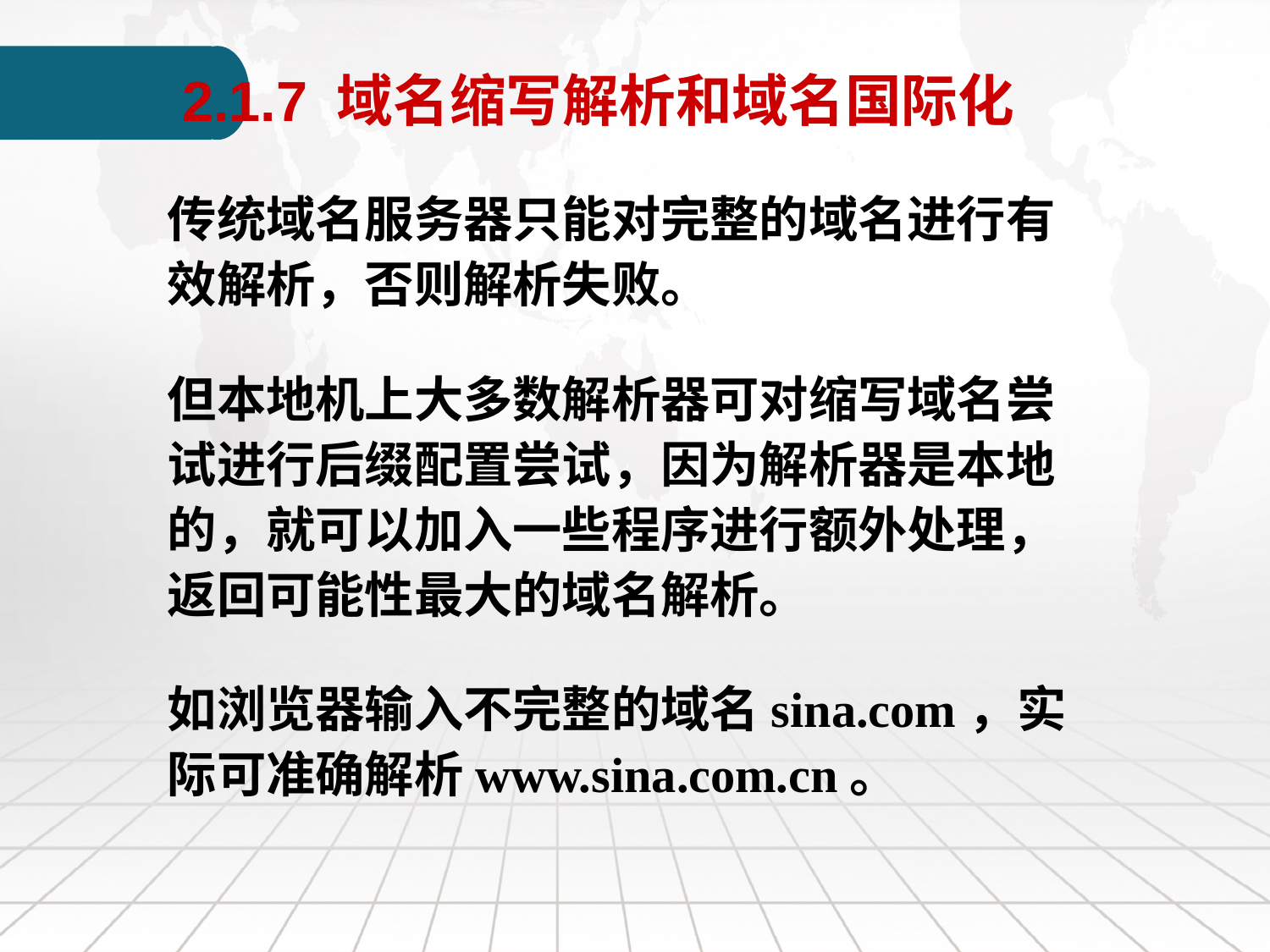

2.1.7 域名缩写解析和域名国际化
传统域名服务器只能对完整的域名进行有效解析，否则解析失败。
但本地机上大多数解析器可对缩写域名尝试进行后缀配置尝试，因为解析器是本地的，就可以加入一些程序进行额外处理，返回可能性最大的域名解析。
如浏览器输入不完整的域名sina.com，实际可准确解析www.sina.com.cn。